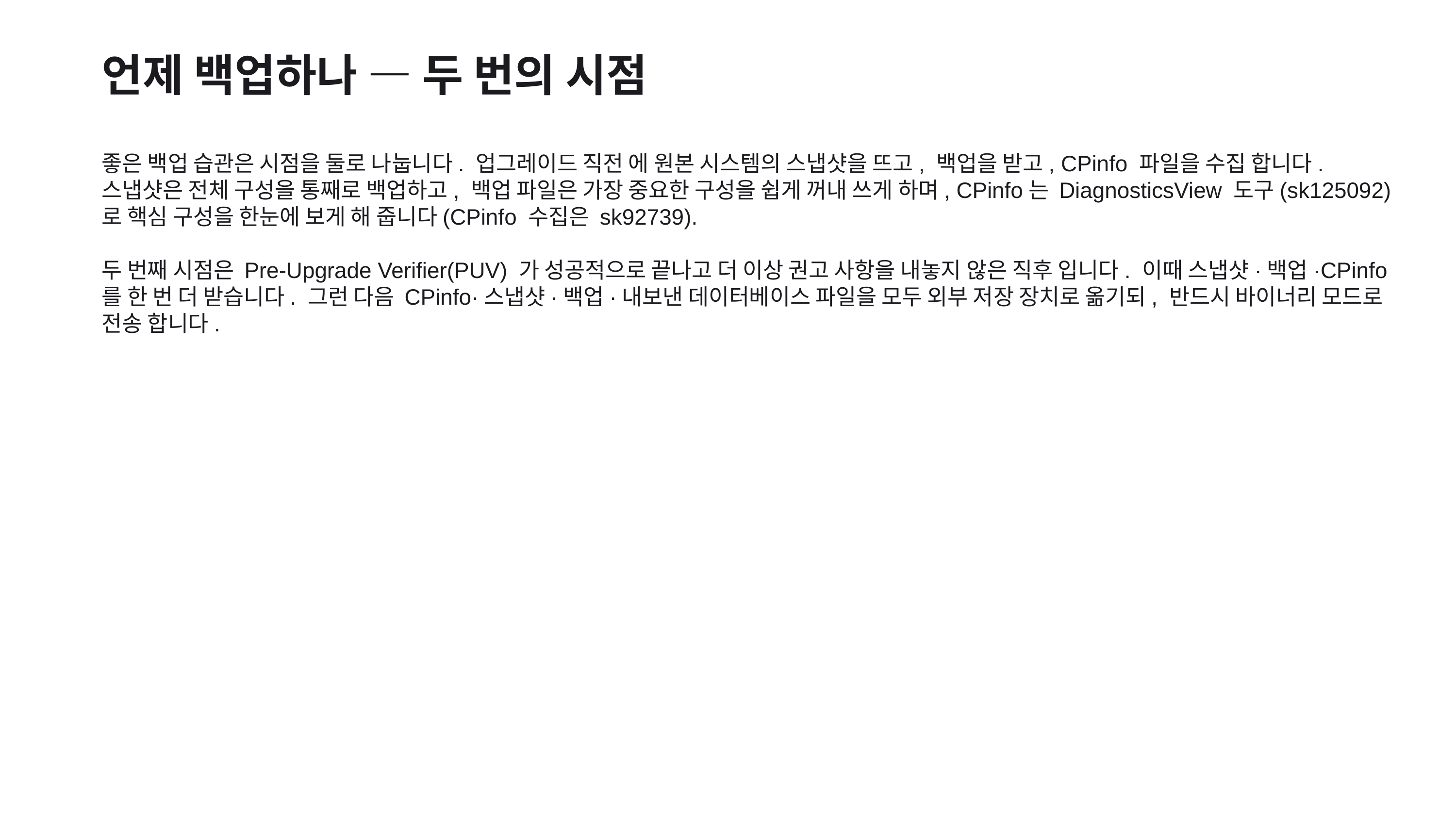

언제 백업하나 — 두 번의 시점
좋은 백업 습관은 시점을 둘로 나눕니다. 업그레이드 직전 에 원본 시스템의 스냅샷을 뜨고, 백업을 받고, CPinfo 파일을 수집 합니다. 스냅샷은 전체 구성을 통째로 백업하고, 백업 파일은 가장 중요한 구성을 쉽게 꺼내 쓰게 하며, CPinfo는 DiagnosticsView 도구(sk125092)로 핵심 구성을 한눈에 보게 해 줍니다(CPinfo 수집은 sk92739).

두 번째 시점은 Pre-Upgrade Verifier(PUV) 가 성공적으로 끝나고 더 이상 권고 사항을 내놓지 않은 직후 입니다. 이때 스냅샷·백업·CPinfo를 한 번 더 받습니다. 그런 다음 CPinfo·스냅샷·백업·내보낸 데이터베이스 파일을 모두 외부 저장 장치로 옮기되, 반드시 바이너리 모드로 전송 합니다.